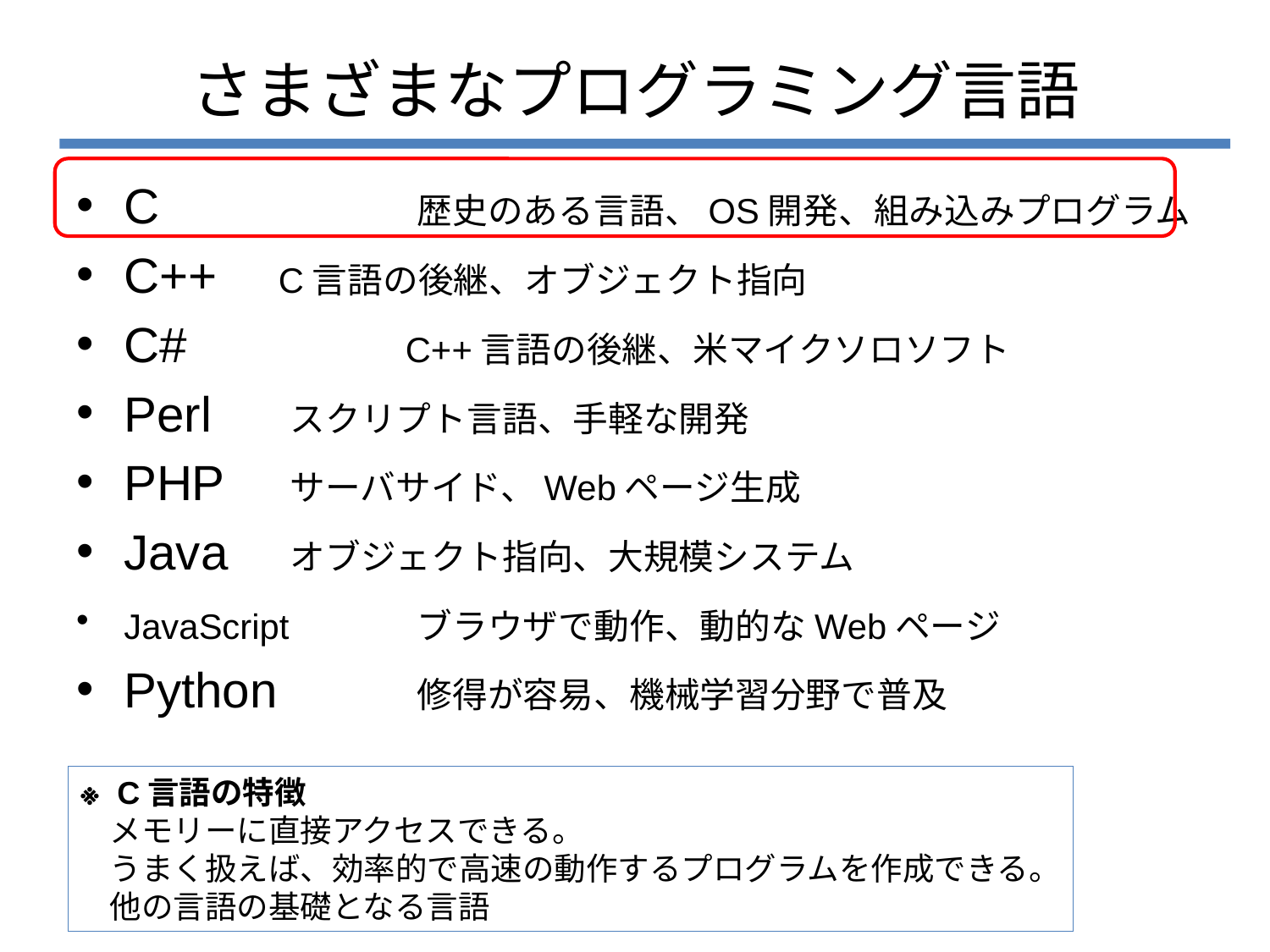

# さまざまなプログラミング言語

C		  歴史のある言語、OS開発、組み込みプログラム
C++	  C言語の後継、オブジェクト指向
C#		  C++言語の後継、米マイクソロソフト
Perl	  スクリプト言語、手軽な開発
PHP	  サーバサイド、Webページ生成
Java	  オブジェクト指向、大規模システム
JavaScript	  ブラウザで動作、動的なWebページ
Python	  修得が容易、機械学習分野で普及
※  C言語の特徴
   メモリーに直接アクセスできる。
   うまく扱えば、効率的で高速の動作するプログラムを作成できる。
   他の言語の基礎となる言語